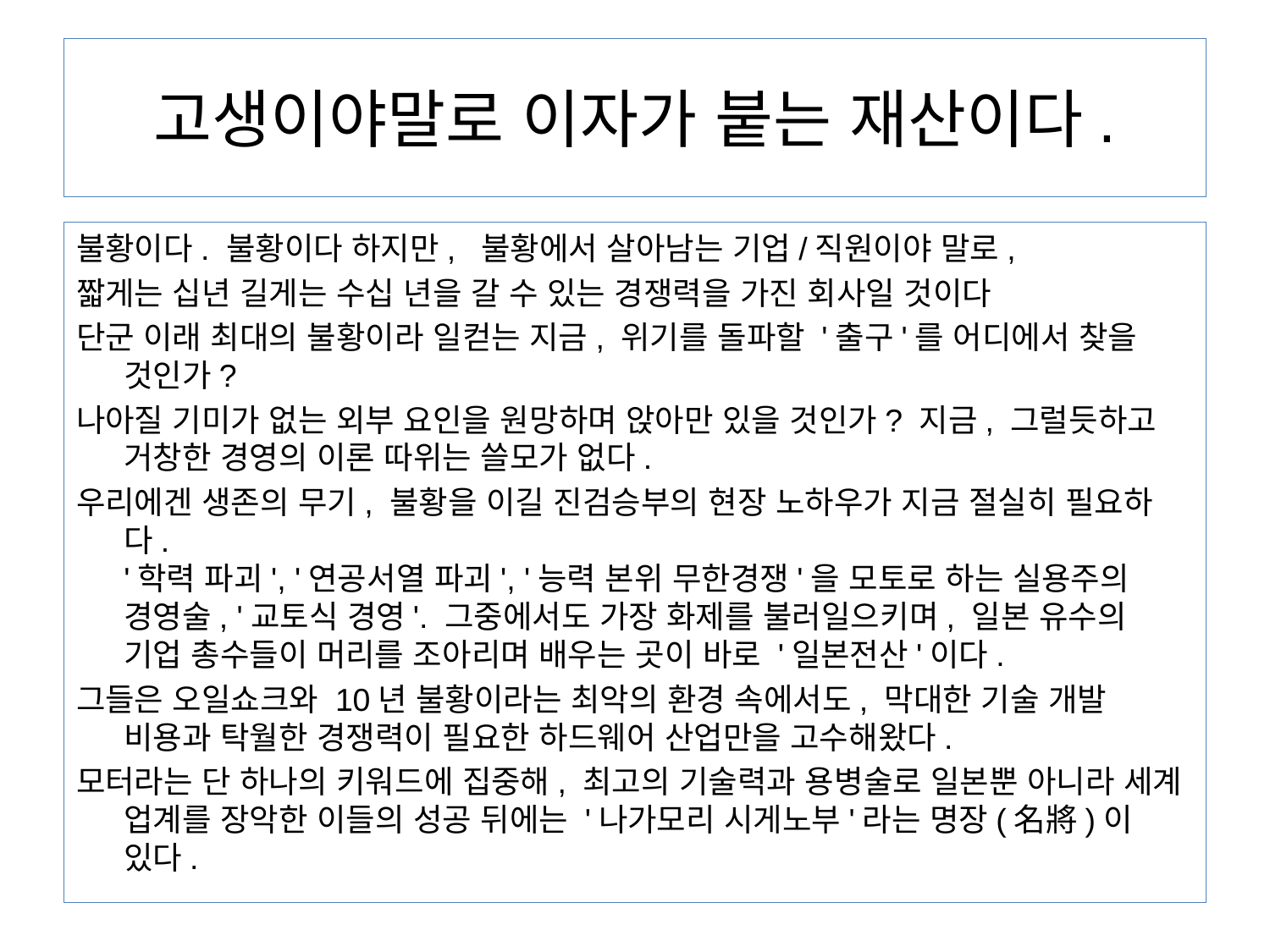

# 고생이야말로 이자가 붙는 재산이다.
불황이다. 불황이다 하지만,  불황에서 살아남는 기업/직원이야 말로,
짧게는 십년 길게는 수십 년을 갈 수 있는 경쟁력을 가진 회사일 것이다
단군 이래 최대의 불황이라 일컫는 지금, 위기를 돌파할 '출구'를 어디에서 찾을 것인가?
나아질 기미가 없는 외부 요인을 원망하며 앉아만 있을 것인가? 지금, 그럴듯하고 거창한 경영의 이론 따위는 쓸모가 없다.
우리에겐 생존의 무기, 불황을 이길 진검승부의 현장 노하우가 지금 절실히 필요하다.
'학력 파괴', '연공서열 파괴', '능력 본위 무한경쟁'을 모토로 하는 실용주의 경영술, '교토식 경영'. 그중에서도 가장 화제를 불러일으키며, 일본 유수의 기업 총수들이 머리를 조아리며 배우는 곳이 바로 '일본전산'이다.
그들은 오일쇼크와 10년 불황이라는 최악의 환경 속에서도, 막대한 기술 개발 비용과 탁월한 경쟁력이 필요한 하드웨어 산업만을 고수해왔다.
모터라는 단 하나의 키워드에 집중해, 최고의 기술력과 용병술로 일본뿐 아니라 세계 업계를 장악한 이들의 성공 뒤에는 '나가모리 시게노부'라는 명장(名將)이 있다.